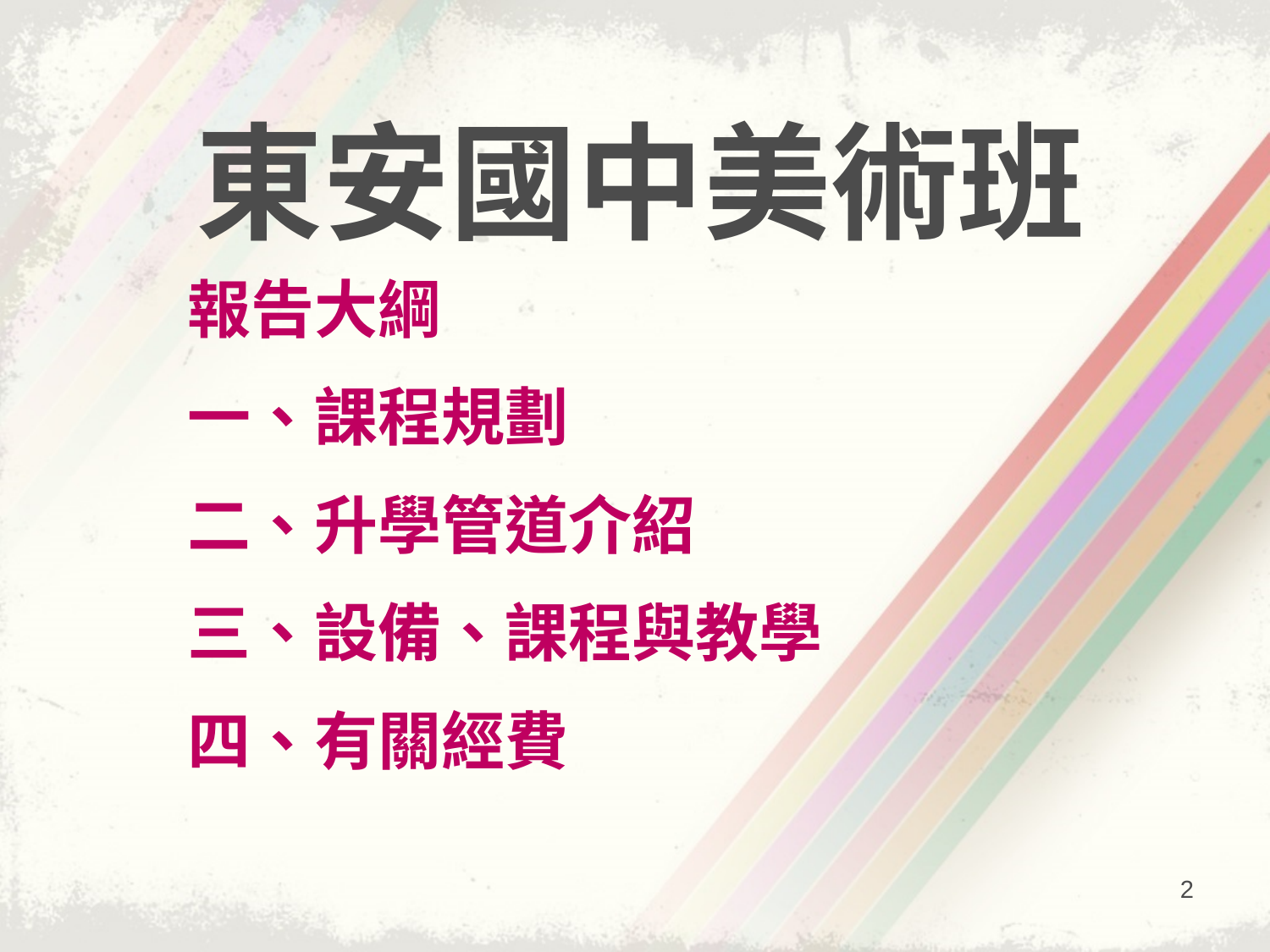

東安國中美術班
報告大綱
一、課程規劃
二、升學管道介紹
三、設備、課程與教學
四、有關經費
2